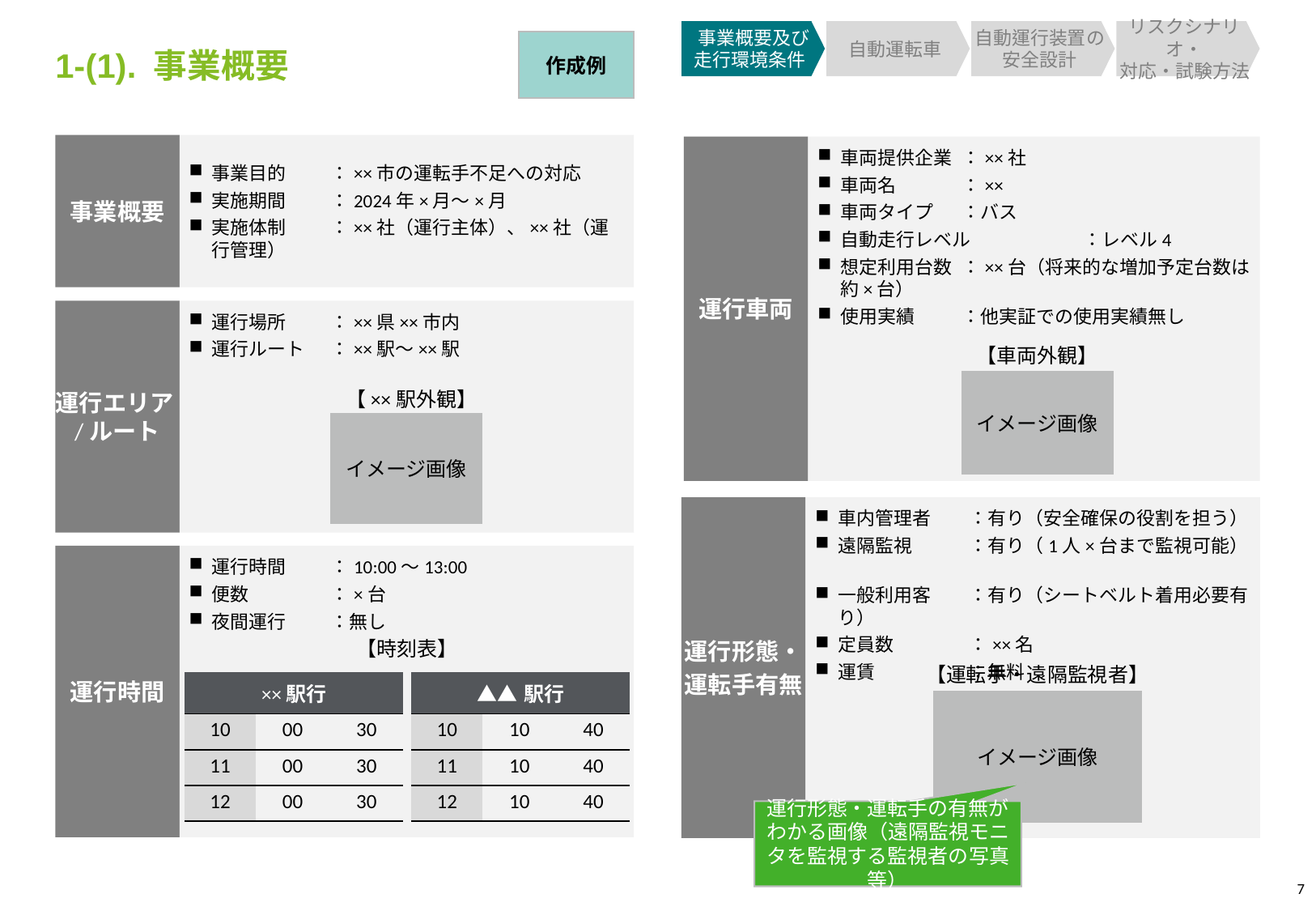

事業概要及び
走行環境条件
自動運転車
自動運行装置の安全設計
リスクシナリオ・
対応・試験方法
作成例
1-(1). 事業概要
事業概要
事業目的	：××市の運転手不足への対応
実施期間	：2024年×月～×月
実施体制	：××社（運行主体）、××社（運行管理）
運行車両
車両提供企業	：××社
車両名	：××
車両タイプ	：バス
自動走行レベル	：レベル4
想定利用台数	：××台（将来的な増加予定台数は約×台）
使用実績	：他実証での使用実績無し
運行エリア/ルート
運行場所	：××県××市内
運行ルート	：××駅～××駅
【車両外観】
イメージ画像
【××駅外観】
イメージ画像
運行形態・
運転手有無
車内管理者	：有り（安全確保の役割を担う）
遠隔監視	：有り（1人×台まで監視可能）
一般利用客	：有り（シートベルト着用必要有り）
定員数	：××名
運賃	：無料
運行時間	：10:00～13:00
便数	：×台
夜間運行	：無し
運行時間
【時刻表】
【運転手・遠隔監視者】
| ××駅行 |  |  |
| --- | --- | --- |
| 10 | 00 | 30 |
| 11 | 00 | 30 |
| 12 | 00 | 30 |
| ▲▲駅行 |  |  |
| --- | --- | --- |
| 10 | 10 | 40 |
| 11 | 10 | 40 |
| 12 | 10 | 40 |
イメージ画像
運行形態・運転手の有無がわかる画像（遠隔監視モニタを監視する監視者の写真等）
7